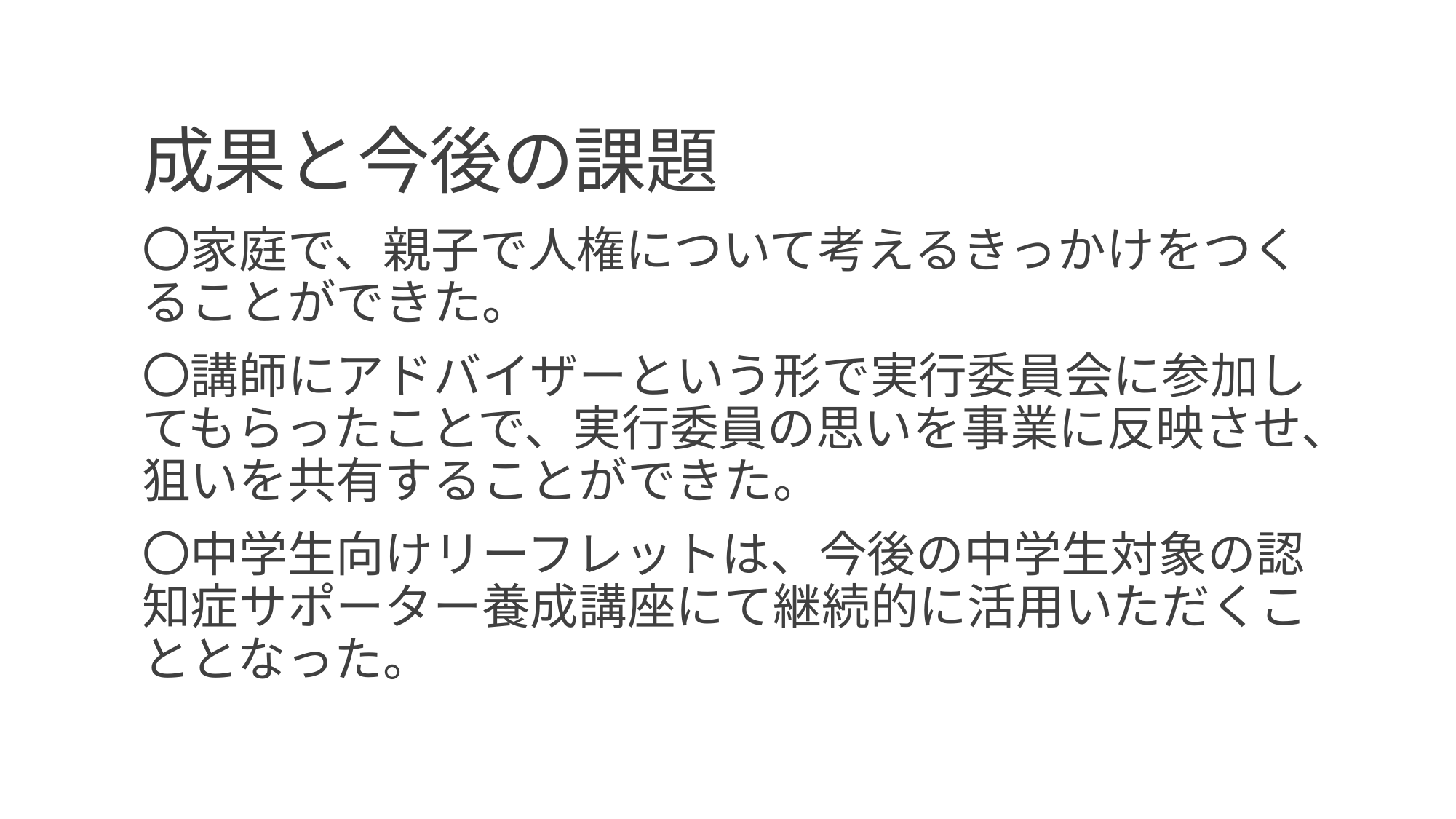

# 成果と今後の課題
〇家庭で、親子で人権について考えるきっかけをつくることができた。
〇講師にアドバイザーという形で実行委員会に参加してもらったことで、実行委員の思いを事業に反映させ、狙いを共有することができた。
〇中学生向けリーフレットは、今後の中学生対象の認知症サポーター養成講座にて継続的に活用いただくこととなった。